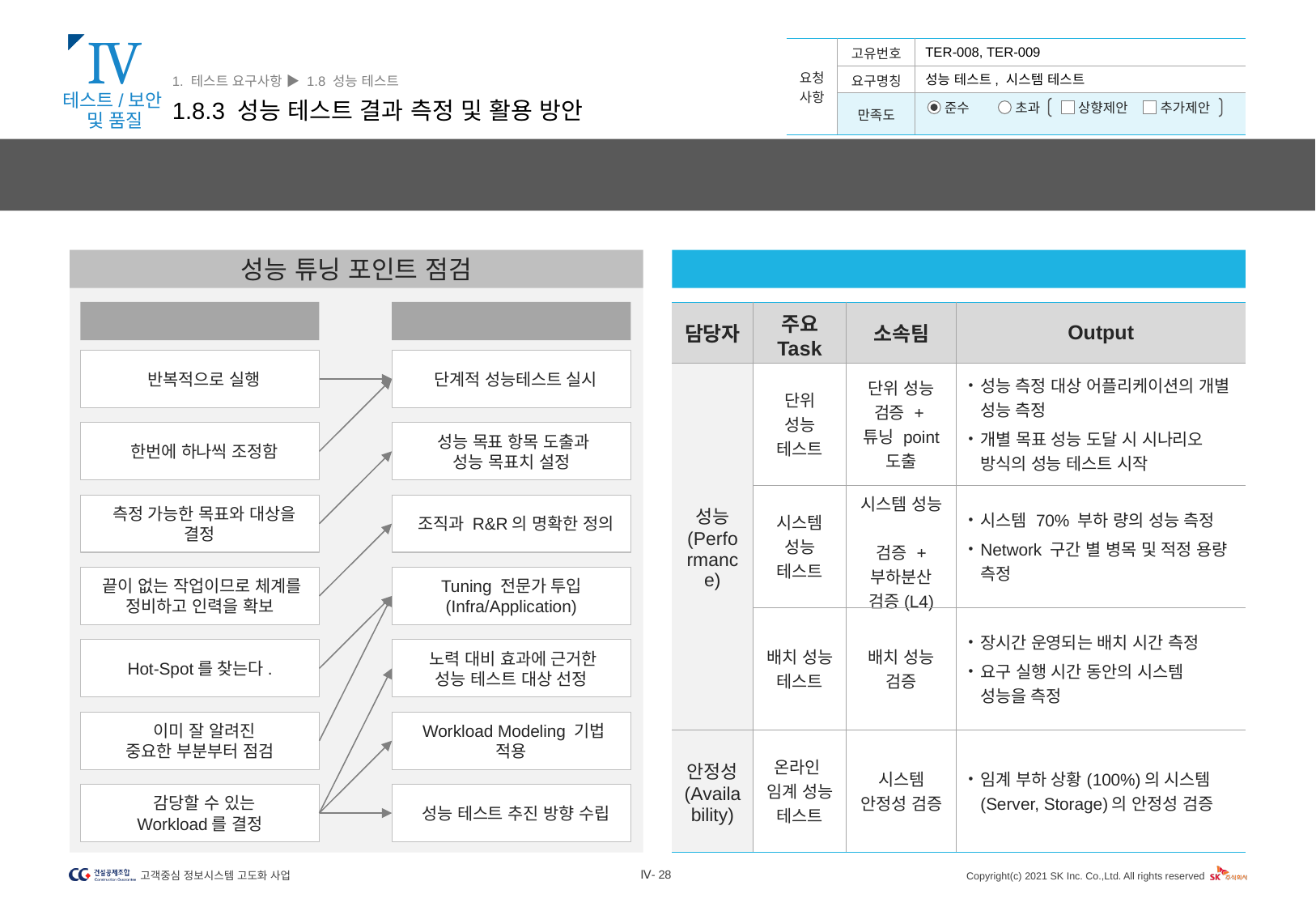

Ⅳ

테스트/보안
및 품질

1. 테스트 요구사항 ▶ 1.8 성능 테스트
1.8.3 성능 테스트 결과 측정 및 활용 방안
TER-008, TER-009
성능 테스트, 시스템 테스트

성능 테스트는 성능을 검증할 수 있는 단위 성능 테스트, 시스템 성능 테스트, 배치 성능 테스트와 안정성을 검증하는 온라인 임계 성능 테스트로 구분하여 수행합니다.
성능 튜닝 포인트 점검

성능 테스트 결과 활용 방안
성능 튜닝 Point
대응방안 및 Task
| 담당자 | 주요 Task | 소속팀 | Output |
| --- | --- | --- | --- |
| 성능 (Performance) | 단위 성능 테스트 | 단위 성능 검증 + 튜닝 point 도출 | 성능 측정 대상 어플리케이션의 개별 성능 측정 개별 목표 성능 도달 시 시나리오 방식의 성능 테스트 시작 |
|  | 시스템 성능 테스트 | 시스템 성능 검증 + 부하분산 검증(L4) | 시스템 70% 부하 량의 성능 측정 Network 구간 별 병목 및 적정 용량 측정 |
|  | 배치 성능 테스트 | 배치 성능 검증 | 장시간 운영되는 배치 시간 측정 요구 실행 시간 동안의 시스템 성능을 측정 |
| 안정성 (Availability) | 온라인 임계 성능 테스트 | 시스템 안정성 검증 | 임계 부하 상황(100%)의 시스템(Server, Storage)의 안정성 검증 |
 반복적으로 실행
 단계적 성능테스트 실시
 한번에 하나씩 조정함
 성능 목표 항목 도출과
성능 목표치 설정
 측정 가능한 목표와 대상을 결정
 조직과 R&R의 명확한 정의
 끝이 없는 작업이므로 체계를
정비하고 인력을 확보
 Tuning 전문가 투입
(Infra/Application)
 Hot-Spot를 찾는다.
 노력 대비 효과에 근거한
성능 테스트 대상 선정
 이미 잘 알려진
중요한 부분부터 점검
 Workload Modeling 기법 적용
 감당할 수 있는
Workload를 결정
 성능 테스트 추진 방향 수립